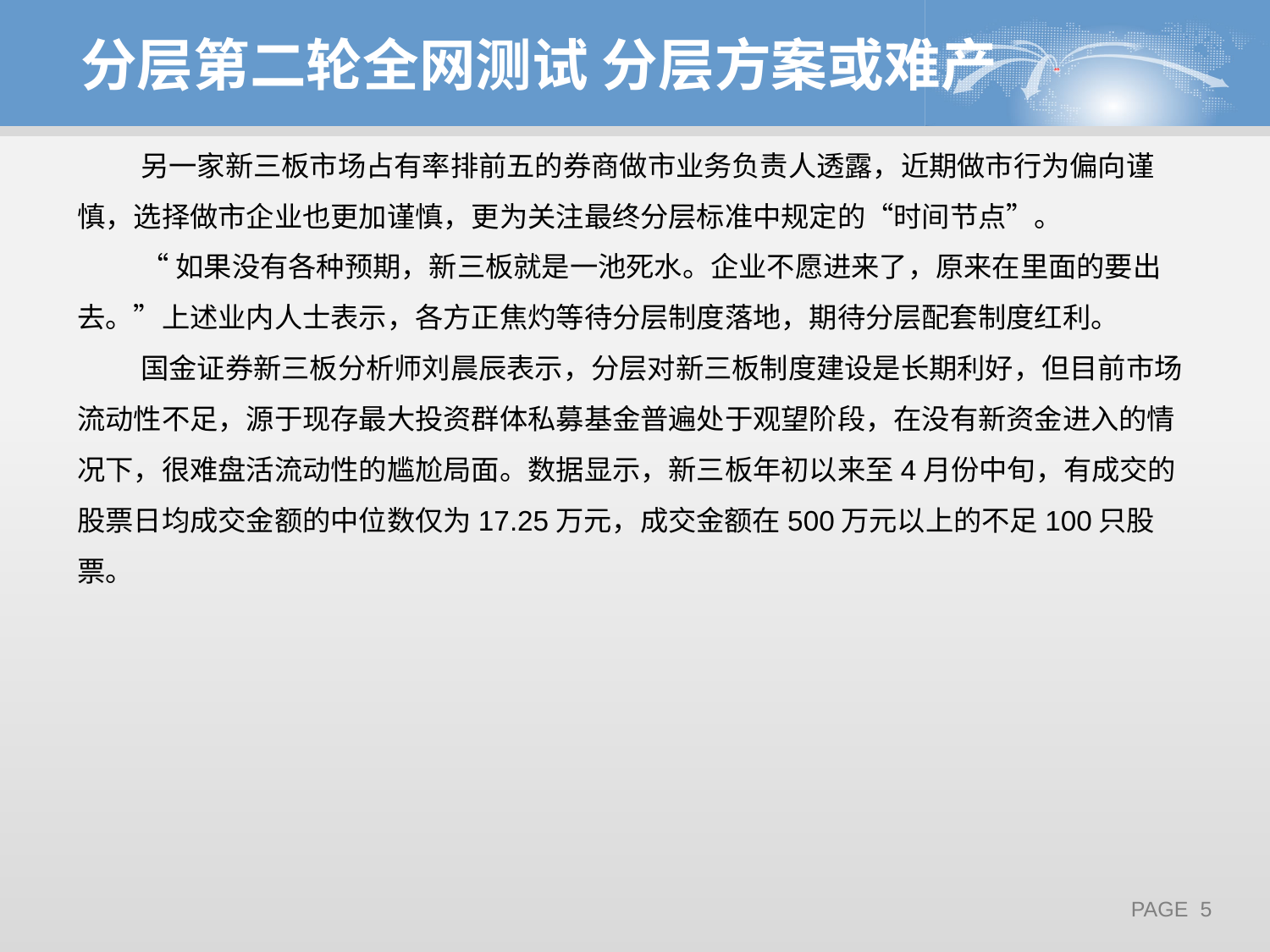

分层第二轮全网测试 分层方案或难产
另一家新三板市场占有率排前五的券商做市业务负责人透露，近期做市行为偏向谨慎，选择做市企业也更加谨慎，更为关注最终分层标准中规定的“时间节点”。
“如果没有各种预期，新三板就是一池死水。企业不愿进来了，原来在里面的要出去。”上述业内人士表示，各方正焦灼等待分层制度落地，期待分层配套制度红利。
国金证券新三板分析师刘晨辰表示，分层对新三板制度建设是长期利好，但目前市场流动性不足，源于现存最大投资群体私募基金普遍处于观望阶段，在没有新资金进入的情况下，很难盘活流动性的尴尬局面。数据显示，新三板年初以来至4月份中旬，有成交的股票日均成交金额的中位数仅为17.25万元，成交金额在500万元以上的不足100只股票。